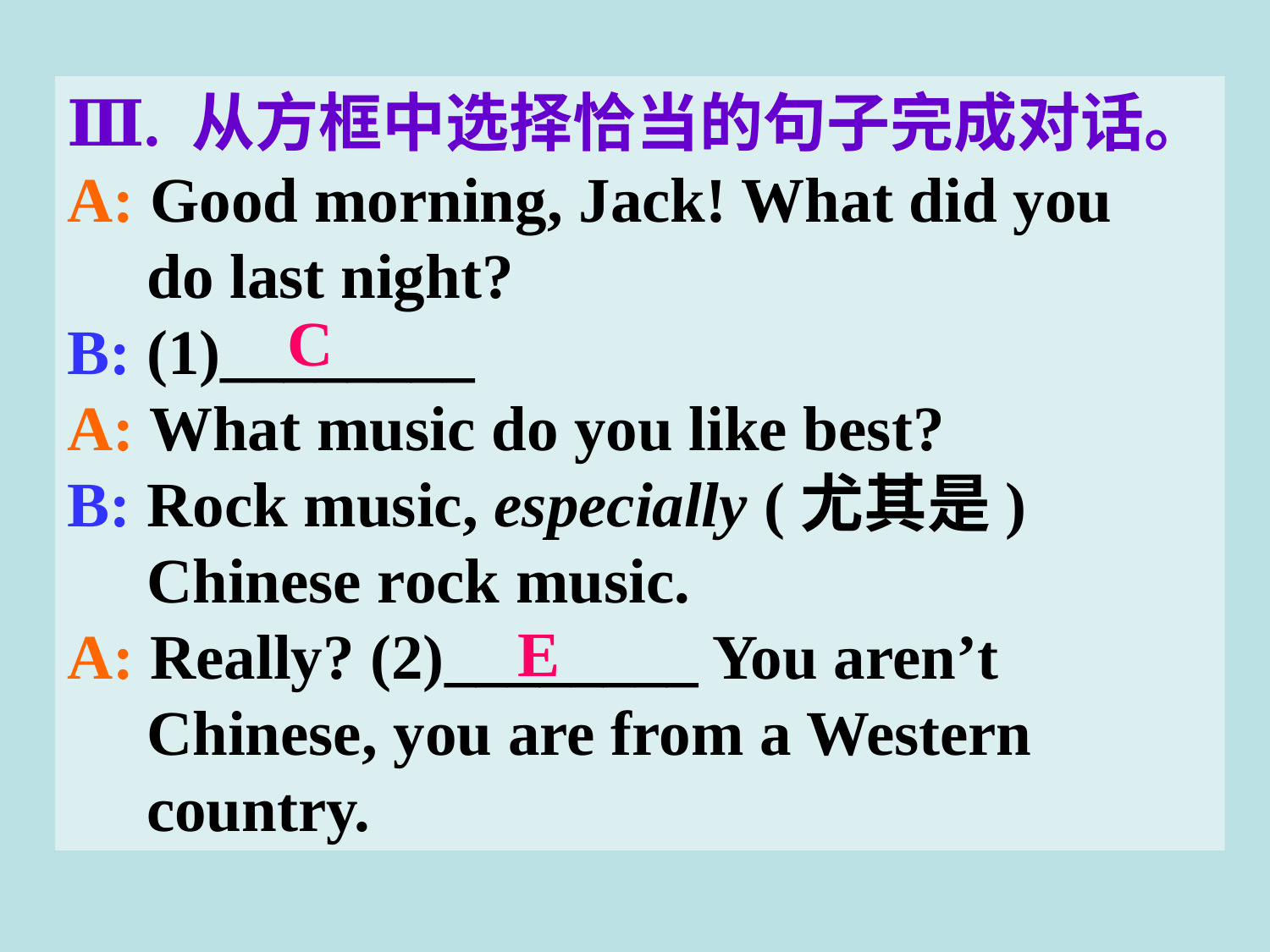

Ⅲ. 从方框中选择恰当的句子完成对话。
A: Good morning, Jack! What did you
     do last night?
B: (1)________
A: What music do you like best?
B: Rock music, especially (尤其是)
     Chinese rock music.
A: Really? (2)________ You aren’t
     Chinese, you are from a Western
     country.
C
E